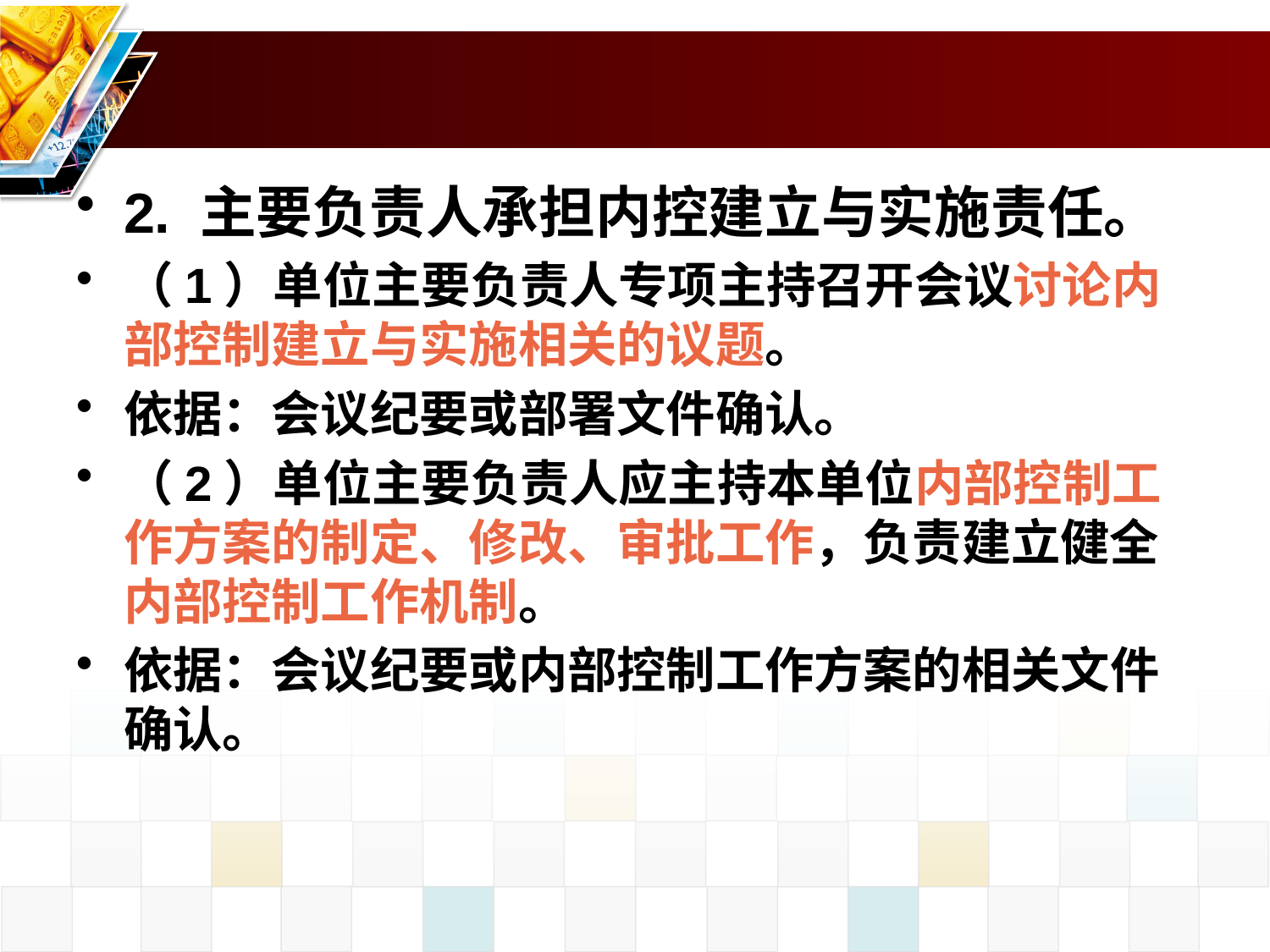

#
2. 主要负责人承担内控建立与实施责任。
（1）单位主要负责人专项主持召开会议讨论内部控制建立与实施相关的议题。
依据：会议纪要或部署文件确认。
（2）单位主要负责人应主持本单位内部控制工作方案的制定、修改、审批工作，负责建立健全内部控制工作机制。
依据：会议纪要或内部控制工作方案的相关文件确认。